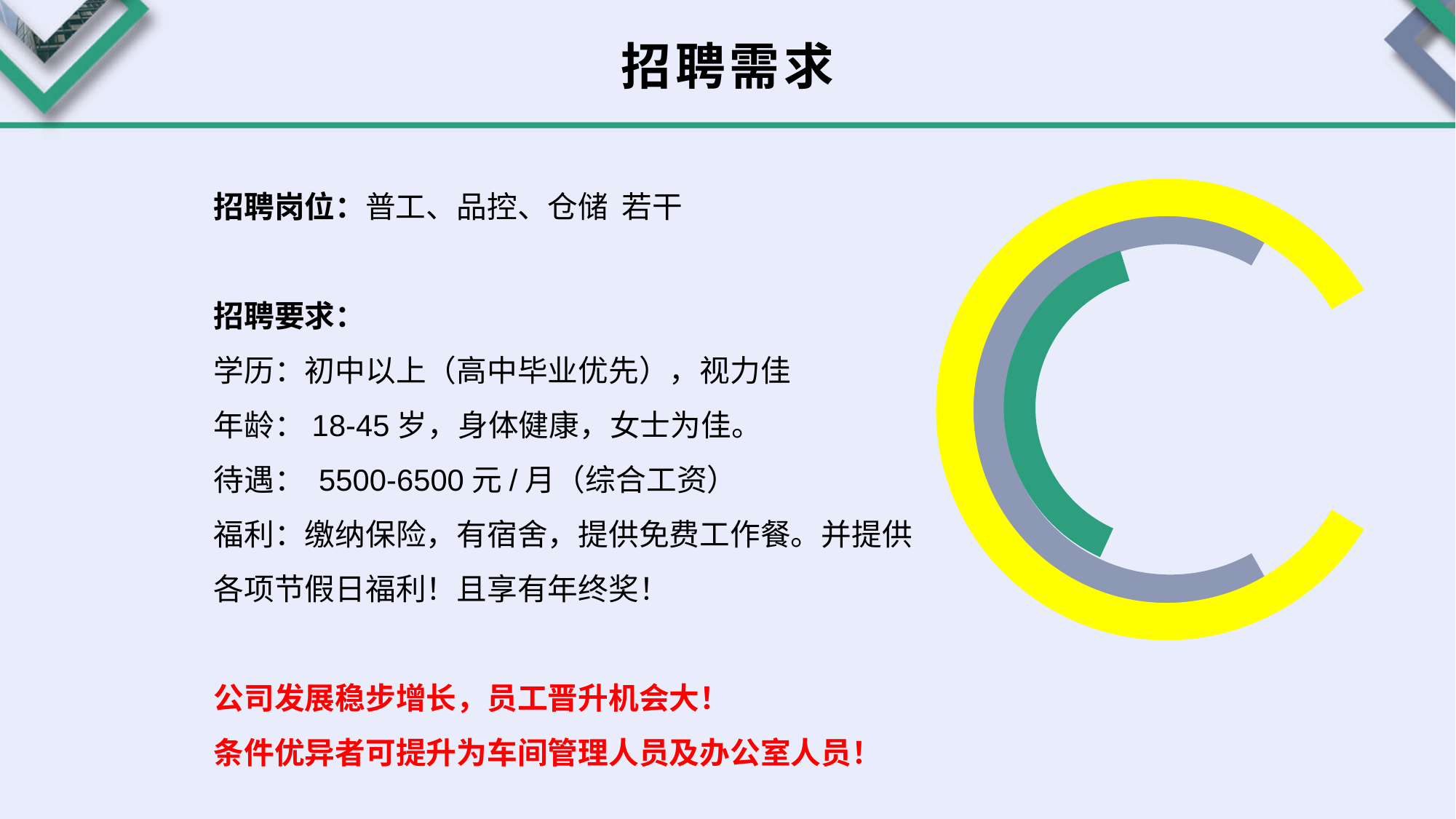

招聘需求
招聘岗位：普工、品控、仓储  若干

招聘要求：
学历：初中以上（高中毕业优先），视力佳
年龄：18-45岁，身体健康，女士为佳。
待遇： 5500-6500元/月（综合工资）
福利：缴纳保险，有宿舍，提供免费工作餐。并提供各项节假日福利！且享有年终奖！

公司发展稳步增长，员工晋升机会大！
条件优异者可提升为车间管理人员及办公室人员！